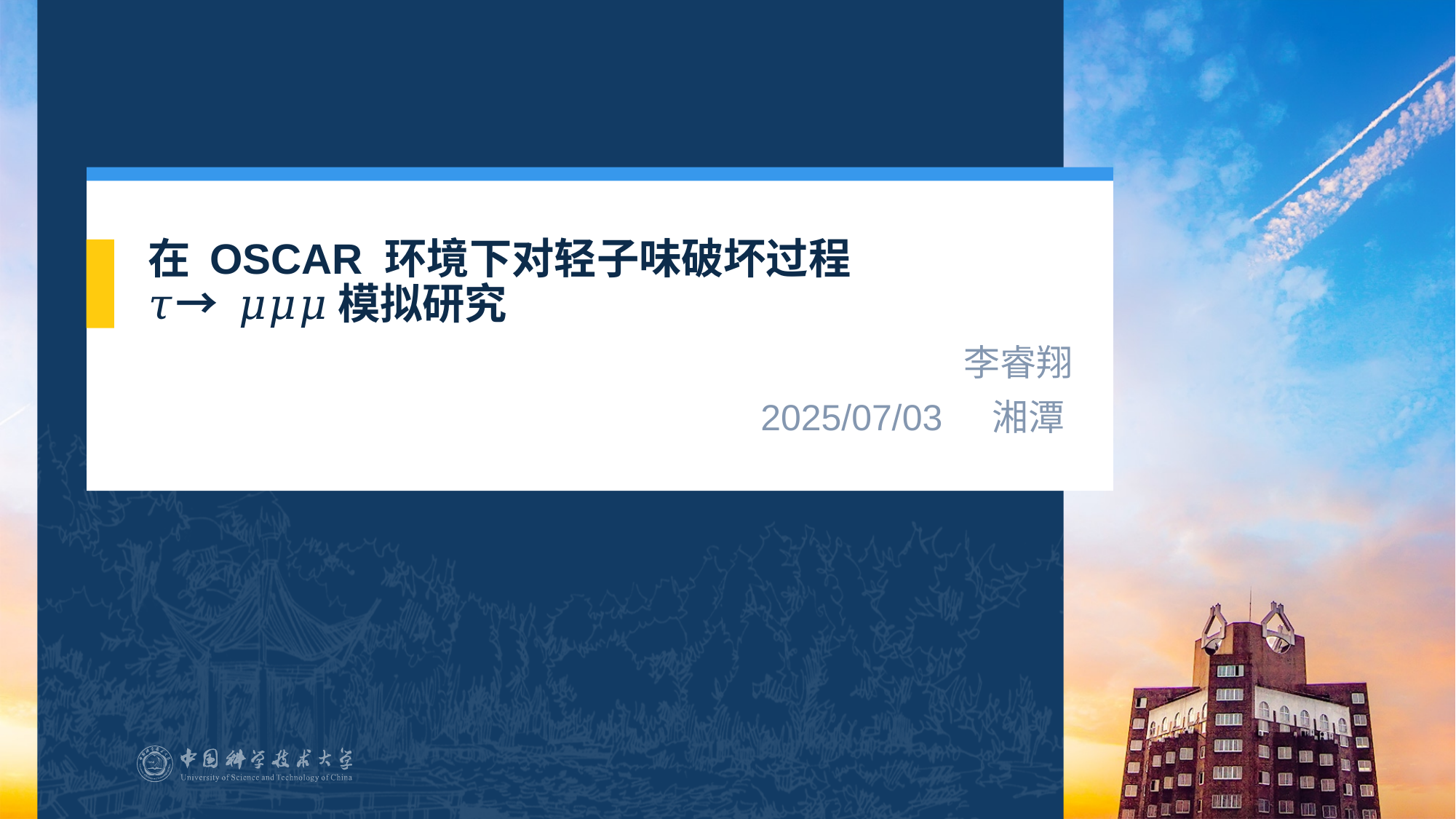

# 在 OSCAR 环境下对轻子味破坏过程 𝜏→  𝜇𝜇𝜇 模拟研究
              李睿翔
2025/07/03    湘潭